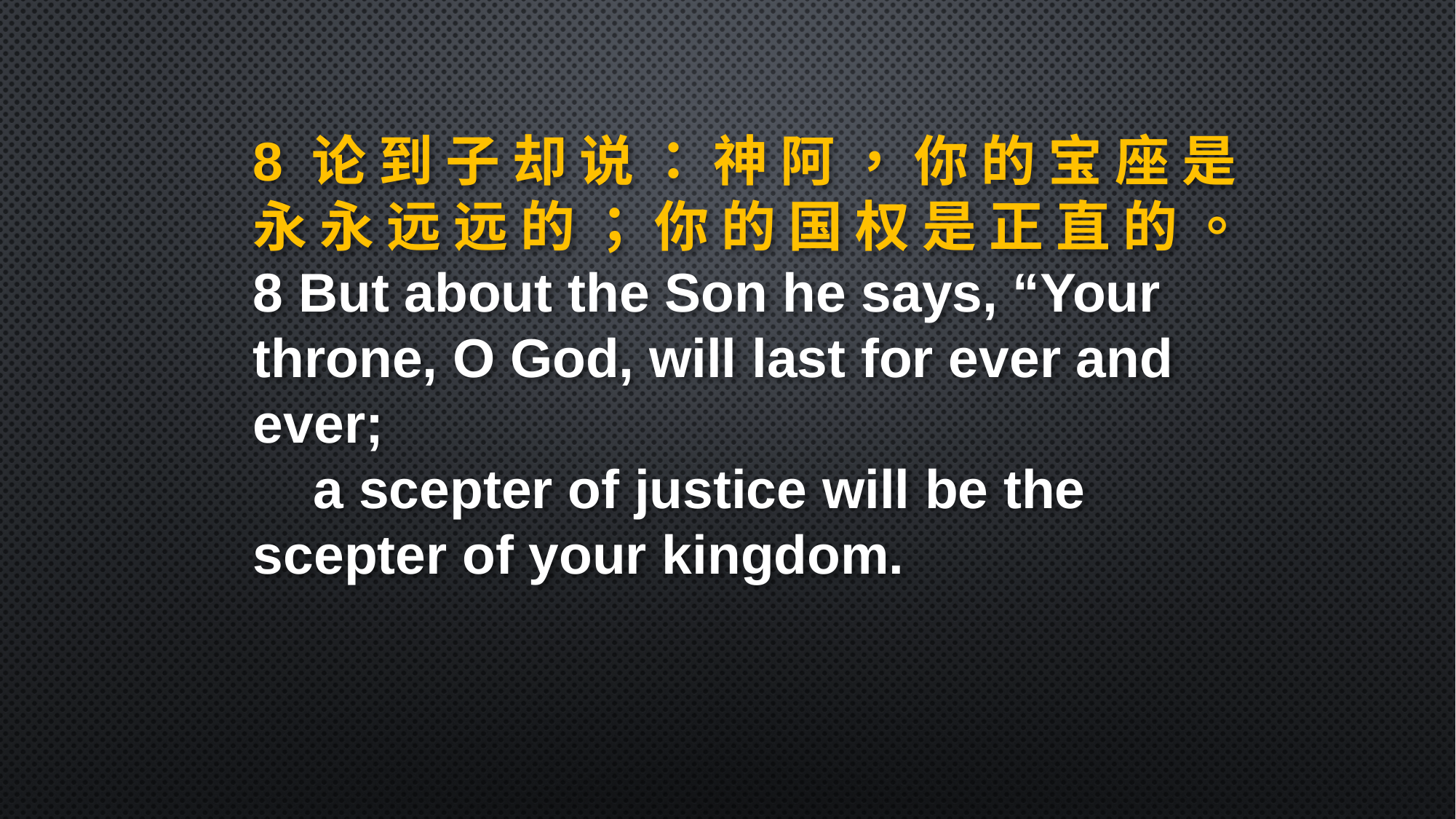

8 论 到 子 却 说 ： 神 阿 ， 你 的 宝 座 是 永 永 远 远 的 ； 你 的 国 权 是 正 直 的 。
8 But about the Son he says, “Your throne, O God, will last for ever and ever;
    a scepter of justice will be the scepter of your kingdom.